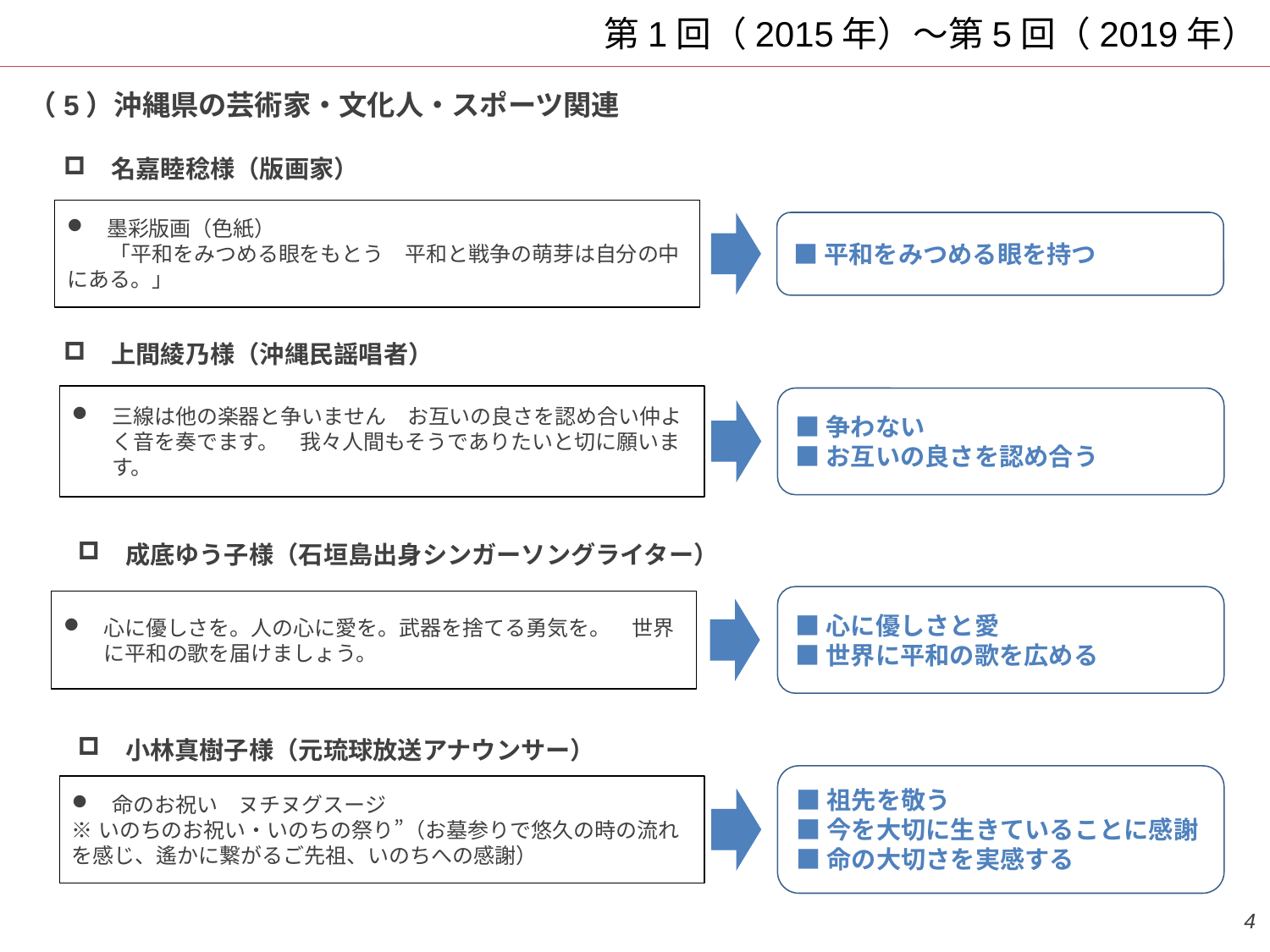

# 第1回（2015年）～第5回（2019年）
（5）沖縄県の芸術家・文化人・スポーツ関連
名嘉睦稔様（版画家）
墨彩版画（色紙）
　　「平和をみつめる眼をもとう　平和と戦争の萌芽は自分の中にある。」
■平和をみつめる眼を持つ

上間綾乃様（沖縄民謡唱者）
三線は他の楽器と争いません　お互いの良さを認め合い仲よく音を奏でます。　我々人間もそうでありたいと切に願います。
■争わない
■お互いの良さを認め合う

成底ゆう子様（石垣島出身シンガーソングライター）
■心に優しさと愛
■世界に平和の歌を広める
心に優しさを。人の心に愛を。武器を捨てる勇気を。　世界に平和の歌を届けましょう。

小林真樹子様（元琉球放送アナウンサー）
■祖先を敬う
■今を大切に生きていることに感謝
■命の大切さを実感する
命のお祝い　ヌチヌグスージ
※いのちのお祝い・いのちの祭り”（お墓参りで悠久の時の流れを感じ、遙かに繋がるご先祖、いのちへの感謝）